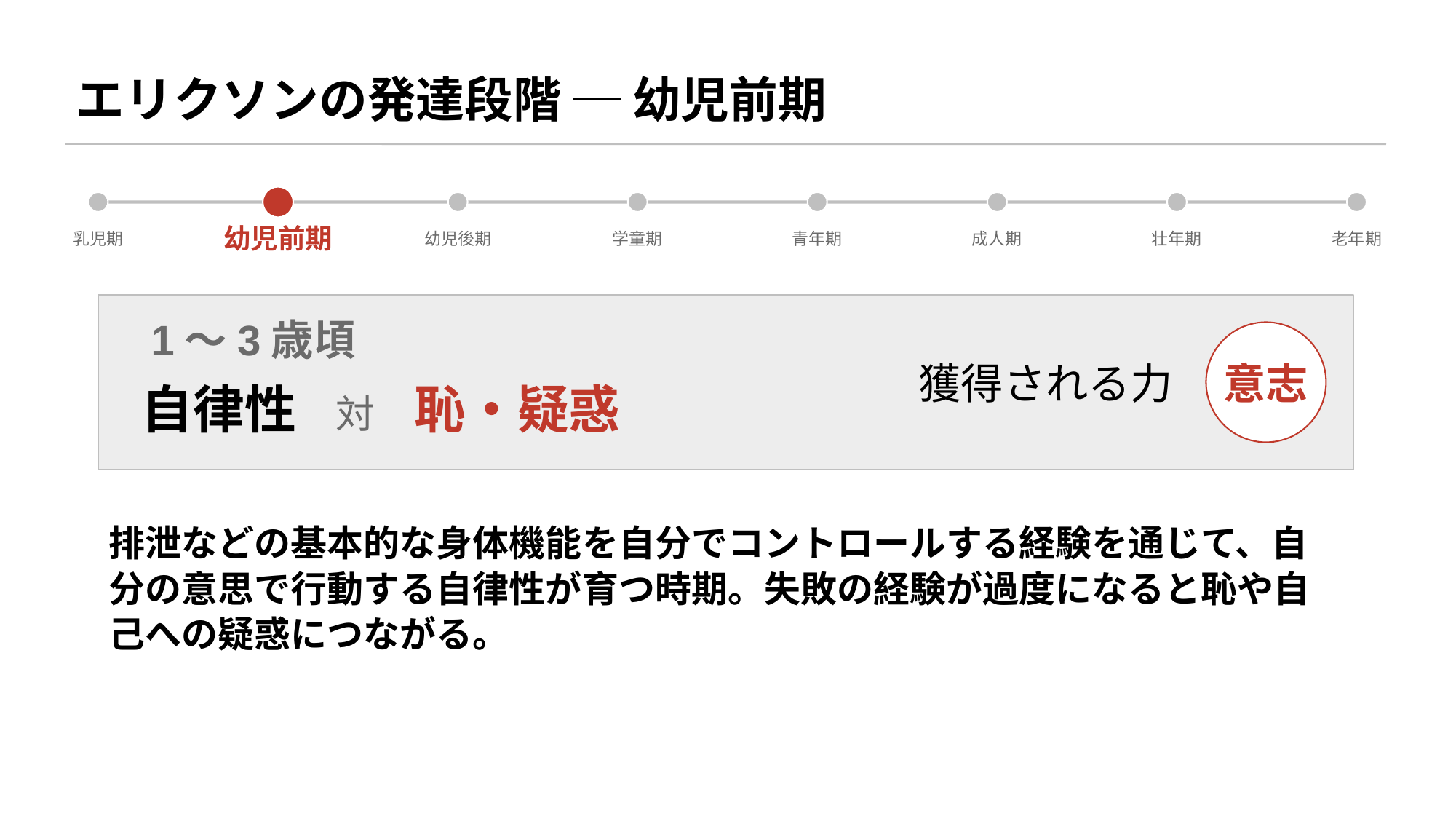

エリクソンの発達段階 ─ 幼児前期

乳児期
幼児前期
幼児後期
学童期
青年期
成人期
壮年期
老年期

1〜3歳頃

意志
自律性　対　恥・疑惑
獲得される力
排泄などの基本的な身体機能を自分でコントロールする経験を通じて、自分の意思で行動する自律性が育つ時期。失敗の経験が過度になると恥や自己への疑惑につながる。